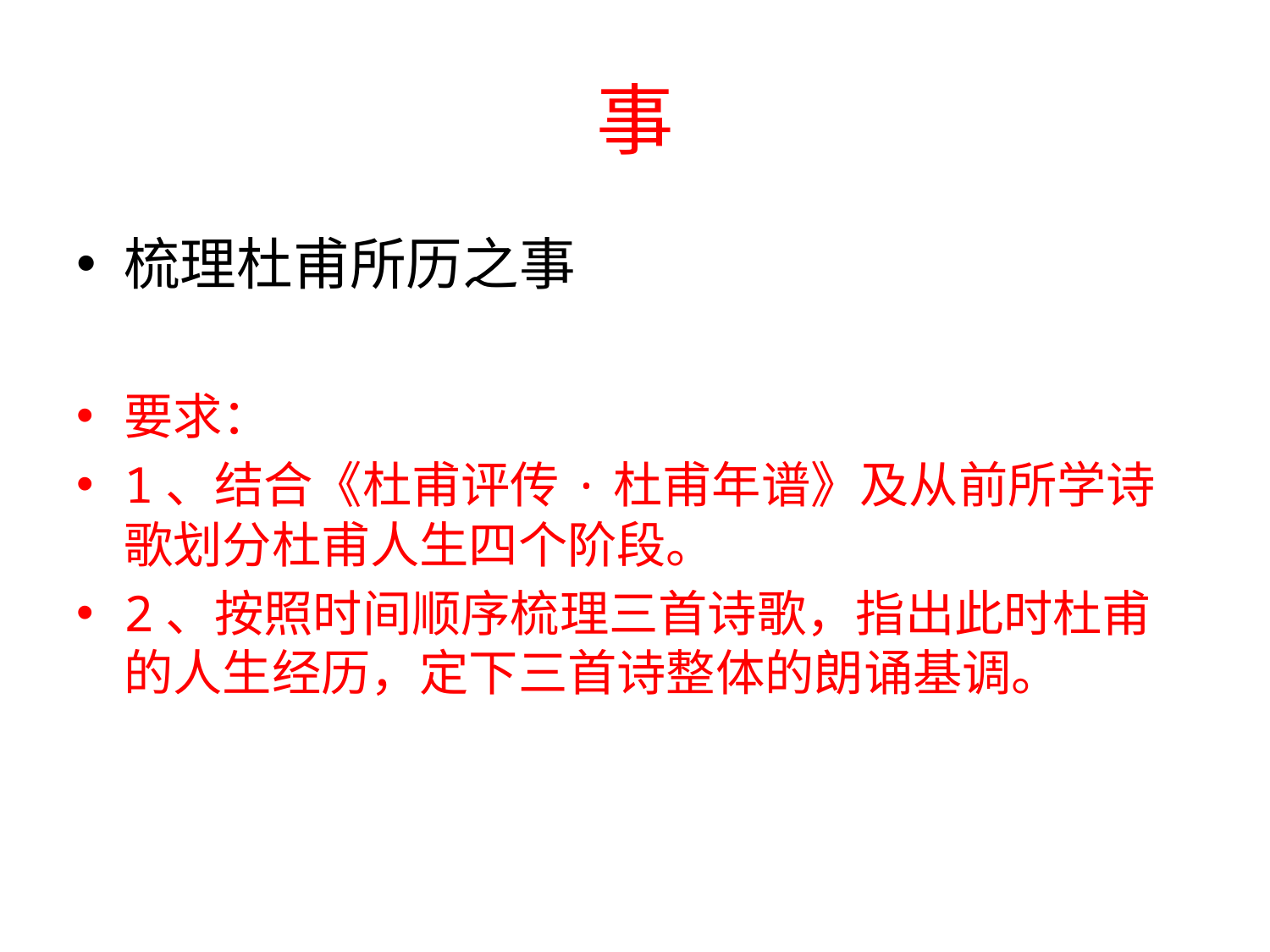

# 事
梳理杜甫所历之事

要求：
1、结合《杜甫评传·杜甫年谱》及从前所学诗歌划分杜甫人生四个阶段。
2、按照时间顺序梳理三首诗歌，指出此时杜甫的人生经历，定下三首诗整体的朗诵基调。